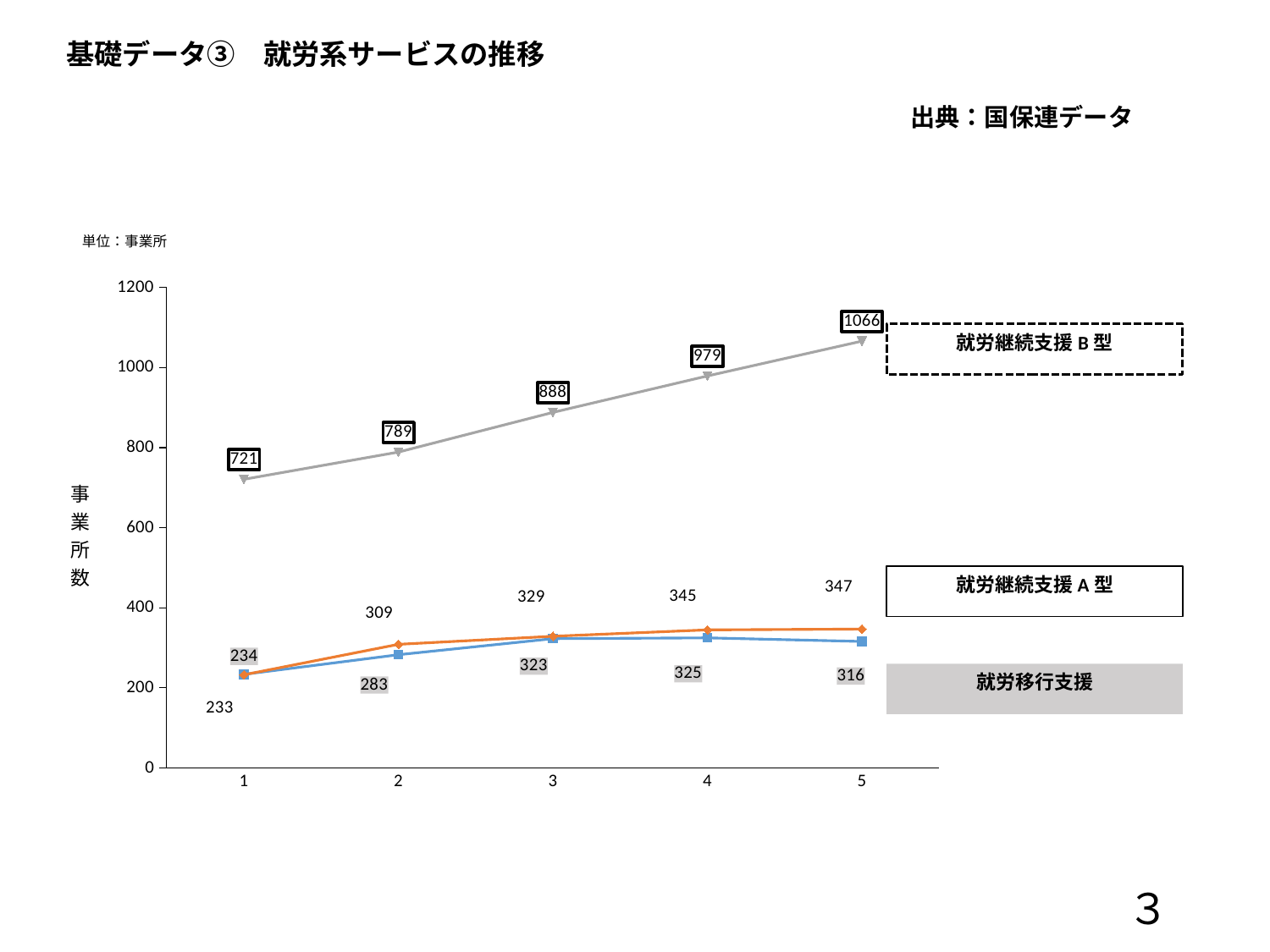

基礎データ③　就労系サービスの推移
出典：国保連データ

### Chart

| Category |  |  |  |
|---|---|---|---|
単位：事業所
就労継続支援B型
就労継続支援A型
就労移行支援
３